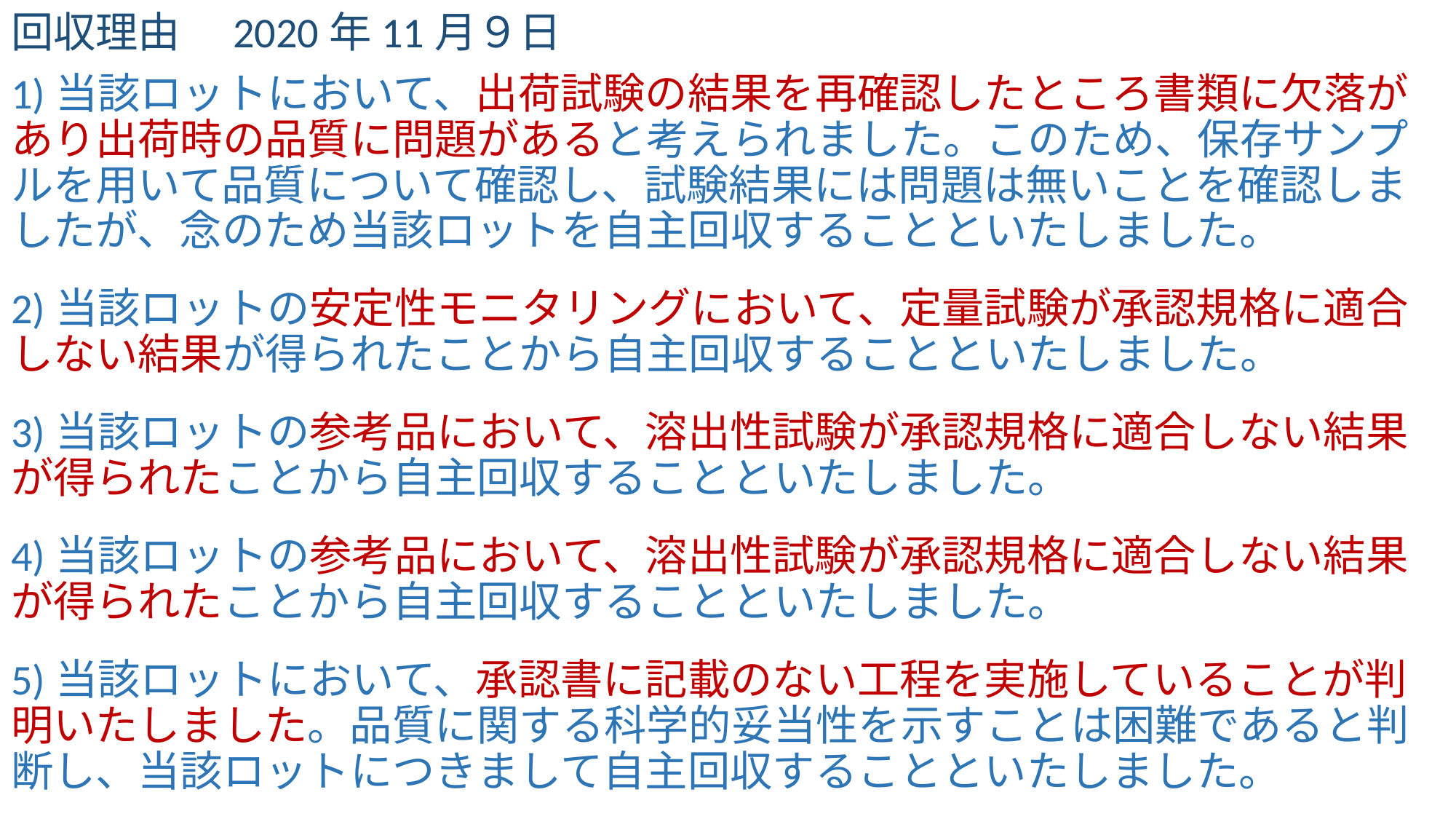

#
回収理由　2020年11月９日
1)当該ロットにおいて、出荷試験の結果を再確認したところ書類に欠落があり出荷時の品質に問題があると考えられました。このため、保存サンプルを用いて品質について確認し、試験結果には問題は無いことを確認しましたが、念のため当該ロットを自主回収することといたしました。

2)当該ロットの安定性モニタリングにおいて、定量試験が承認規格に適合しない結果が得られたことから自主回収することといたしました。

3)当該ロットの参考品において、溶出性試験が承認規格に適合しない結果が得られたことから自主回収することといたしました。

4)当該ロットの参考品において、溶出性試験が承認規格に適合しない結果が得られたことから自主回収することといたしました。

5)当該ロットにおいて、承認書に記載のない工程を実施していることが判明いたしました。品質に関する科学的妥当性を示すことは困難であると判断し、当該ロットにつきまして自主回収することといたしました。